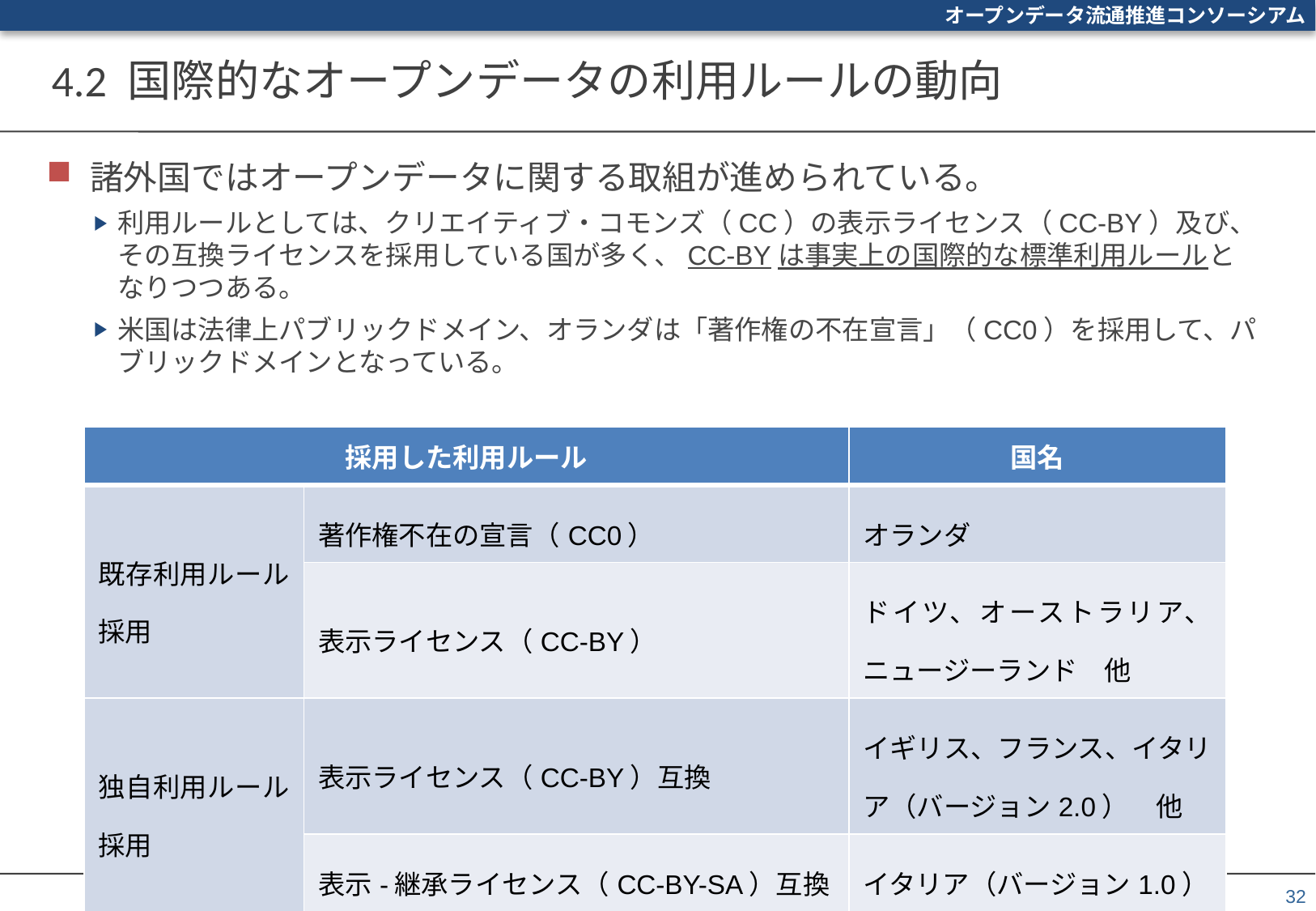

# 4.2 国際的なオープンデータの利用ルールの動向
諸外国ではオープンデータに関する取組が進められている。
利用ルールとしては、クリエイティブ・コモンズ（CC）の表示ライセンス（CC-BY）及び、その互換ライセンスを採用している国が多く、CC-BYは事実上の国際的な標準利用ルールとなりつつある。
米国は法律上パブリックドメイン、オランダは「著作権の不在宣言」（CC0）を採用して、パブリックドメインとなっている。
| 採用した利用ルール |  | 国名 |
| --- | --- | --- |
| 既存利用ルール採用 | 著作権不在の宣言（CC0） | オランダ |
|  | 表示ライセンス（CC-BY） | ドイツ、オーストラリア、ニュージーランド　他 |
| 独自利用ルール採用 | 表示ライセンス（CC-BY）互換 | イギリス、フランス、イタリア（バージョン2.0）　他 |
|  | 表示-継承ライセンス（CC-BY-SA）互換 | イタリア（バージョン1.0） |
32